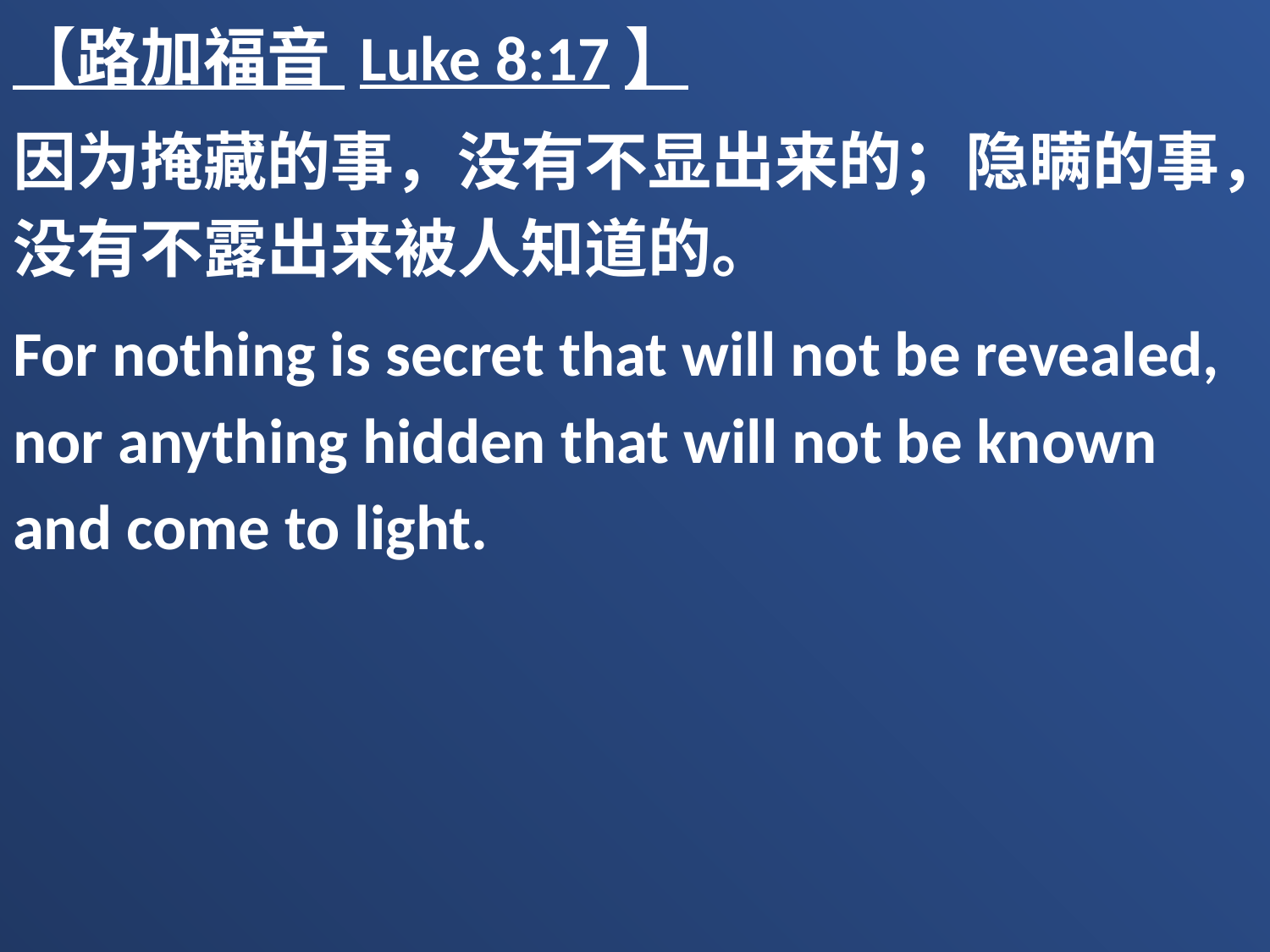

【路加福音 Luke 8:17】
因为掩藏的事，没有不显出来的；隐瞒的事，没有不露出来被人知道的。
For nothing is secret that will not be revealed, nor anything hidden that will not be known and come to light.